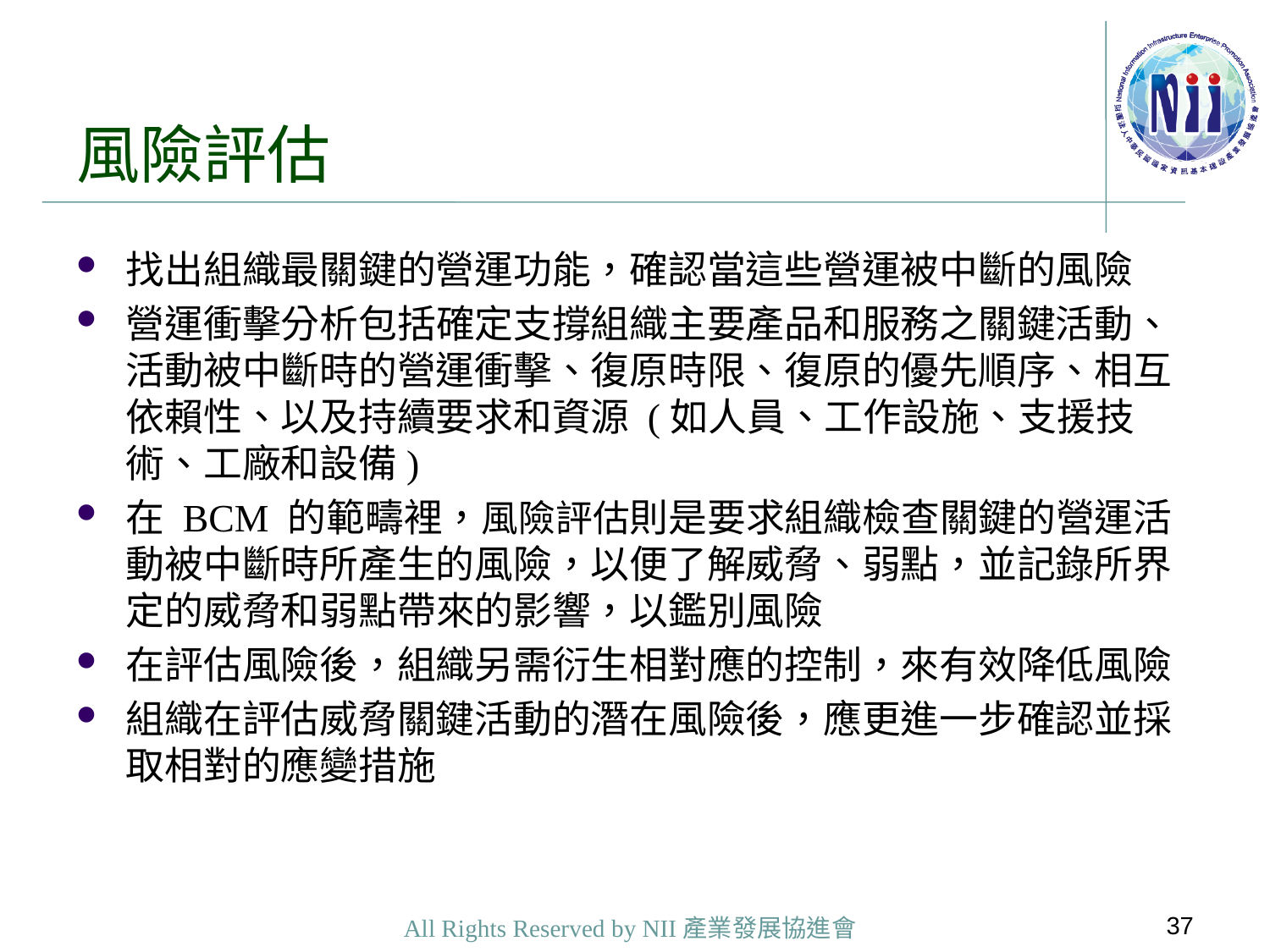

# 風險評估
找出組織最關鍵的營運功能，確認當這些營運被中斷的風險
營運衝擊分析包括確定支撐組織主要產品和服務之關鍵活動、活動被中斷時的營運衝擊、復原時限、復原的優先順序、相互依賴性、以及持續要求和資源 (如人員、工作設施、支援技術、工廠和設備)
在 BCM 的範疇裡，風險評估則是要求組織檢查關鍵的營運活動被中斷時所產生的風險，以便了解威脅、弱點，並記錄所界定的威脅和弱點帶來的影響，以鑑別風險
在評估風險後，組織另需衍生相對應的控制，來有效降低風險
組織在評估威脅關鍵活動的潛在風險後，應更進一步確認並採取相對的應變措施

37
All Rights Reserved by NII產業發展協進會